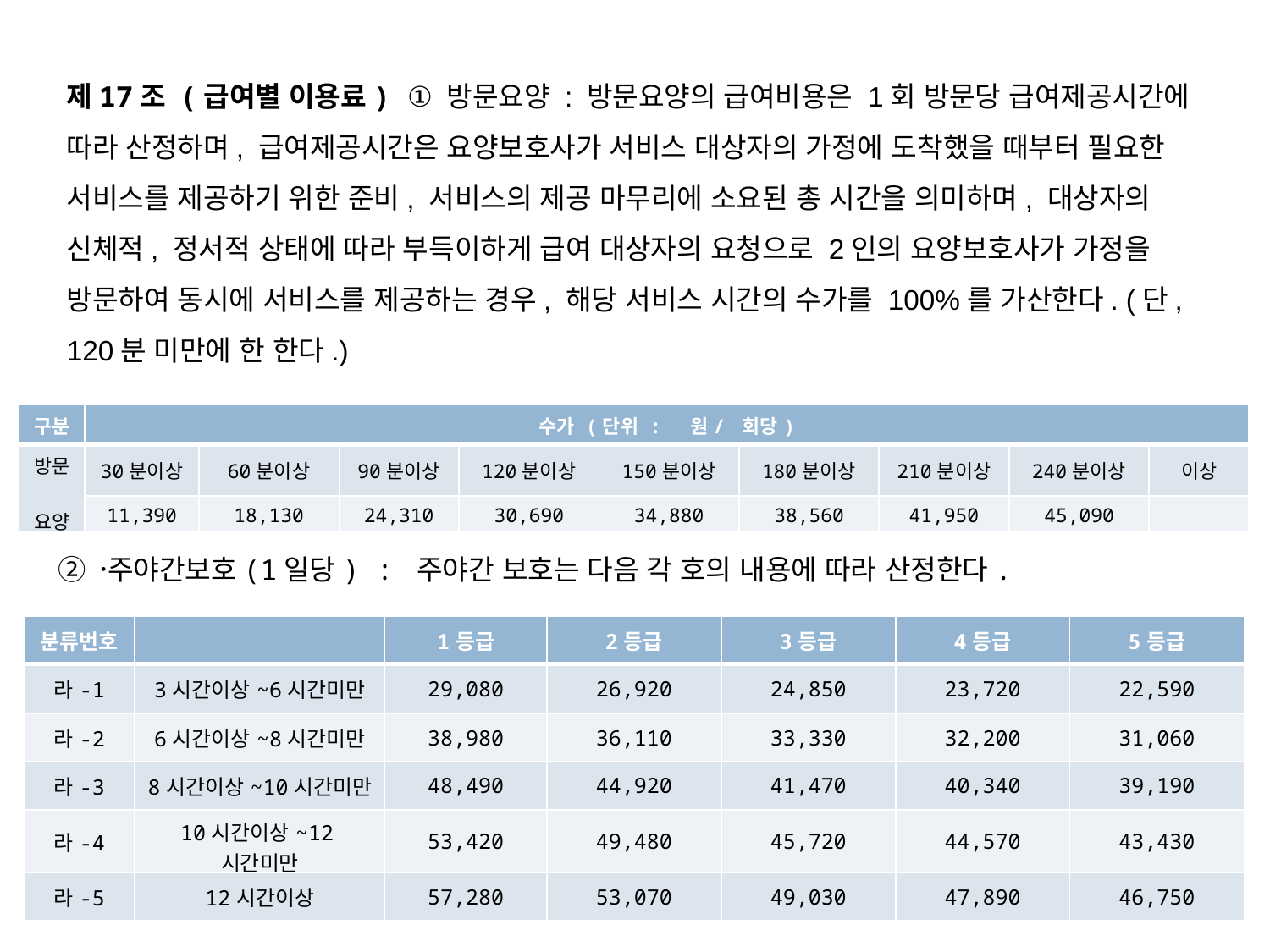

제17조 (급여별 이용료) ① 방문요양 : 방문요양의 급여비용은 1회 방문당 급여제공시간에 따라 산정하며, 급여제공시간은 요양보호사가 서비스 대상자의 가정에 도착했을 때부터 필요한 서비스를 제공하기 위한 준비, 서비스의 제공 마무리에 소요된 총 시간을 의미하며, 대상자의 신체적, 정서적 상태에 따라 부득이하게 급여 대상자의 요청으로 2인의 요양보호사가 가정을 방문하여 동시에 서비스를 제공하는 경우, 해당 서비스 시간의 수가를 100%를 가산한다. (단, 120분 미만에 한 한다.)
| 구분 | 수가 (단위 : 원/ 회당) |  |  |  |  |  |  |  |  |
| --- | --- | --- | --- | --- | --- | --- | --- | --- | --- |
| 방문 요양 | 30분이상 | 60분이상 | 90분이상 | 120분이상 | 150분이상 | 180분이상 | 210분이상 | 240분이상 | 이상 |
|  | 11,390 | 18,130 | 24,310 | 30,690 | 34,880 | 38,560 | 41,950 | 45,090 |  |
② 주〮야간보호(1일당) : 주야간 보호는 다음 각 호의 내용에 따라 산정한다.
| 분류번호 |  | 1등급 | 2등급 | 3등급 | 4등급 | 5등급 |
| --- | --- | --- | --- | --- | --- | --- |
| 라-1 | 3시간이상~6시간미만 | 29,080 | 26,920 | 24,850 | 23,720 | 22,590 |
| 라-2 | 6시간이상~8시간미만 | 38,980 | 36,110 | 33,330 | 32,200 | 31,060 |
| 라-3 | 8시간이상~10시간미만 | 48,490 | 44,920 | 41,470 | 40,340 | 39,190 |
| 라-4 | 10시간이상~12시간미만 | 53,420 | 49,480 | 45,720 | 44,570 | 43,430 |
| 라-5 | 12시간이상 | 57,280 | 53,070 | 49,030 | 47,890 | 46,750 |